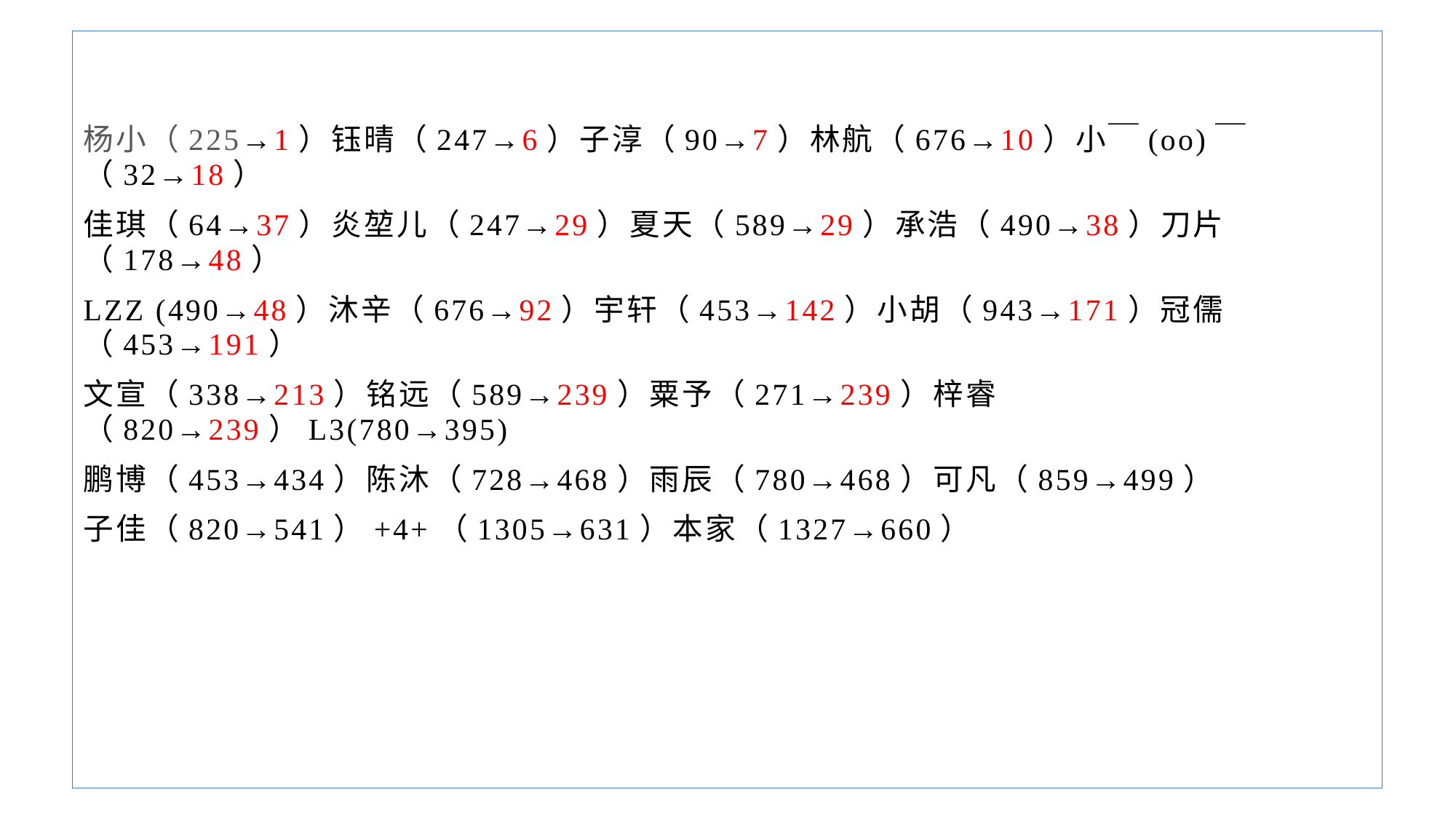

杨小（225→1）钰晴（247→6）子淳（90→7）林航（676→10）小￣(oo)￣（32→18）
佳琪（64→37）炎堃儿（247→29）夏天（589→29）承浩（490→38）刀片（178→48）
LZZ (490→48）沐辛（676→92）宇轩（453→142）小胡（943→171）冠儒（453→191）
文宣（338→213）铭远（589→239）粟予（271→239）梓睿（820→239）L3(780→395)
鹏博（453→434）陈沐（728→468）雨辰（780→468）可凡（859→499）
子佳（820→541）+4+（1305→631）本家（1327→660）